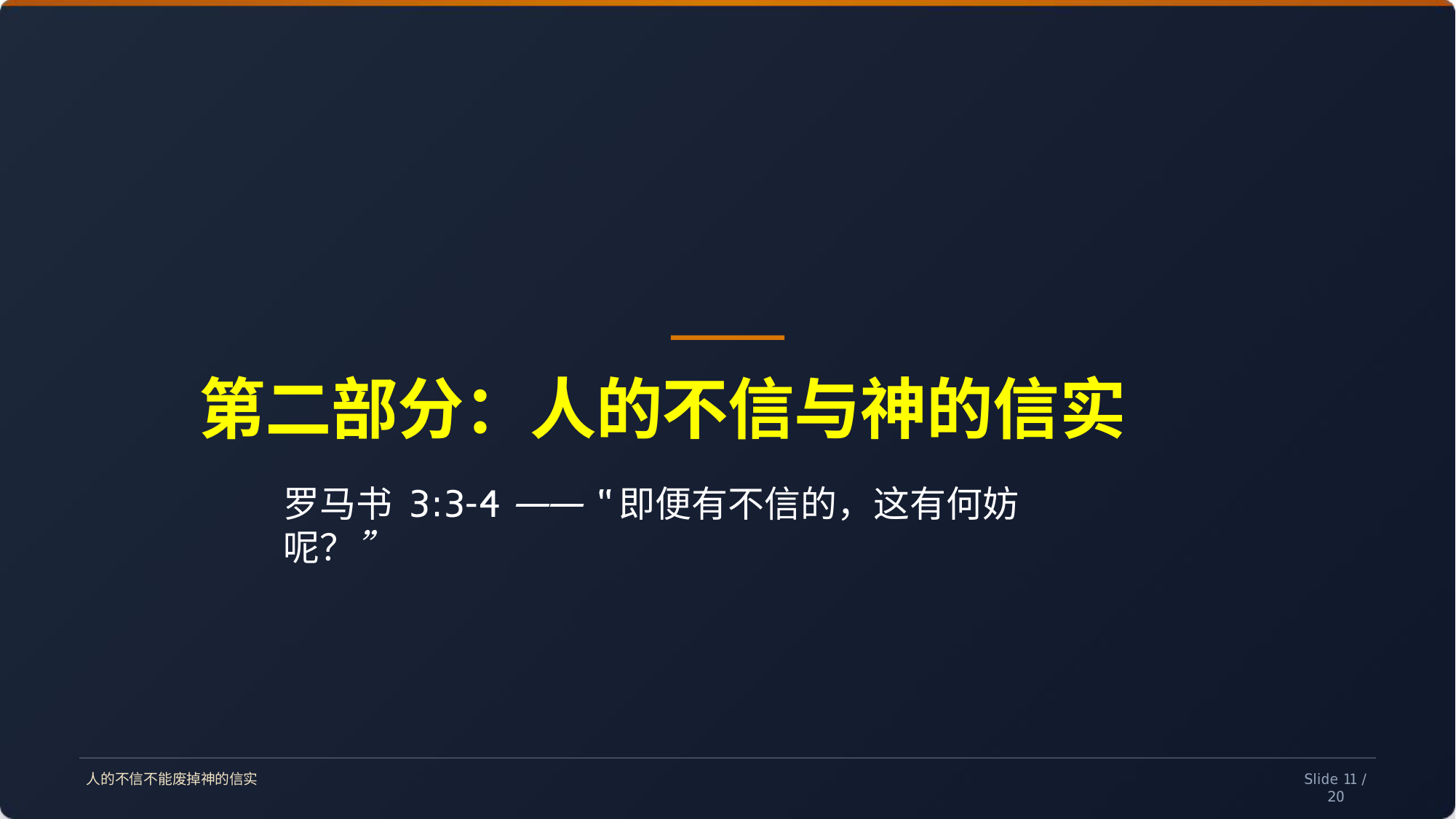

第二部分：人的不信与神的信实
罗马书 3:3-4 —— “即便有不信的，这有何妨呢？”
Slide 11 /
20
人的不信不能废掉神的信实